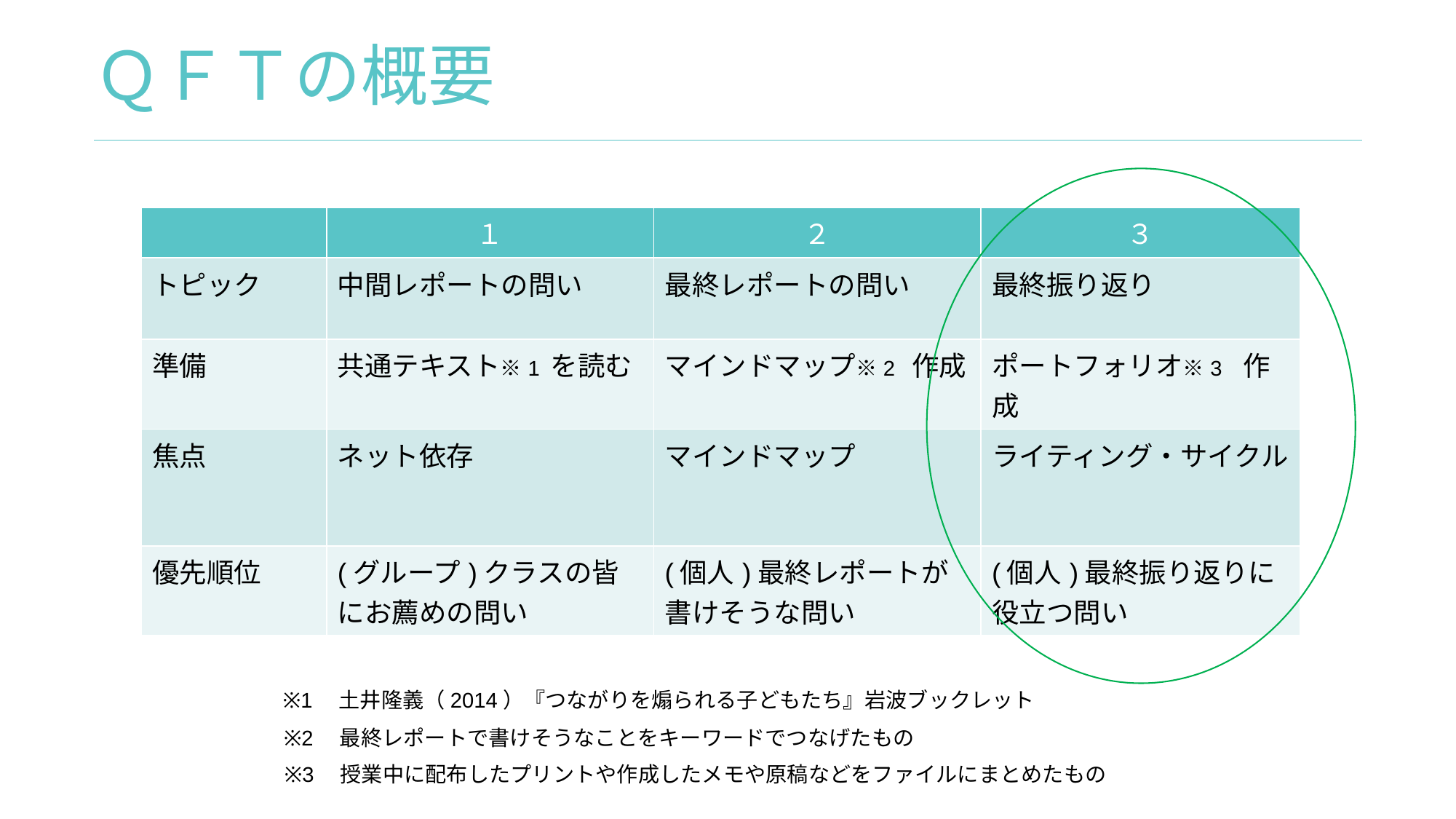

60
# ＱＦＴの概要

|  | １ | ２ | ３ |
| --- | --- | --- | --- |
| トピック | 中間レポートの問い | 最終レポートの問い | 最終振り返り |
| 準備 | 共通テキスト※1 を読む | マインドマップ※2 作成 | ポートフォリオ※3 作成 |
| 焦点 | ネット依存 | マインドマップ | ライティング・サイクル |
| 優先順位 | (グループ)クラスの皆にお薦めの問い | (個人)最終レポートが書けそうな問い | (個人)最終振り返りに役立つ問い |
※1　土井隆義（2014）『つながりを煽られる子どもたち』岩波ブックレット
※2　最終レポートで書けそうなことをキーワードでつなげたもの
※3　授業中に配布したプリントや作成したメモや原稿などをファイルにまとめたもの